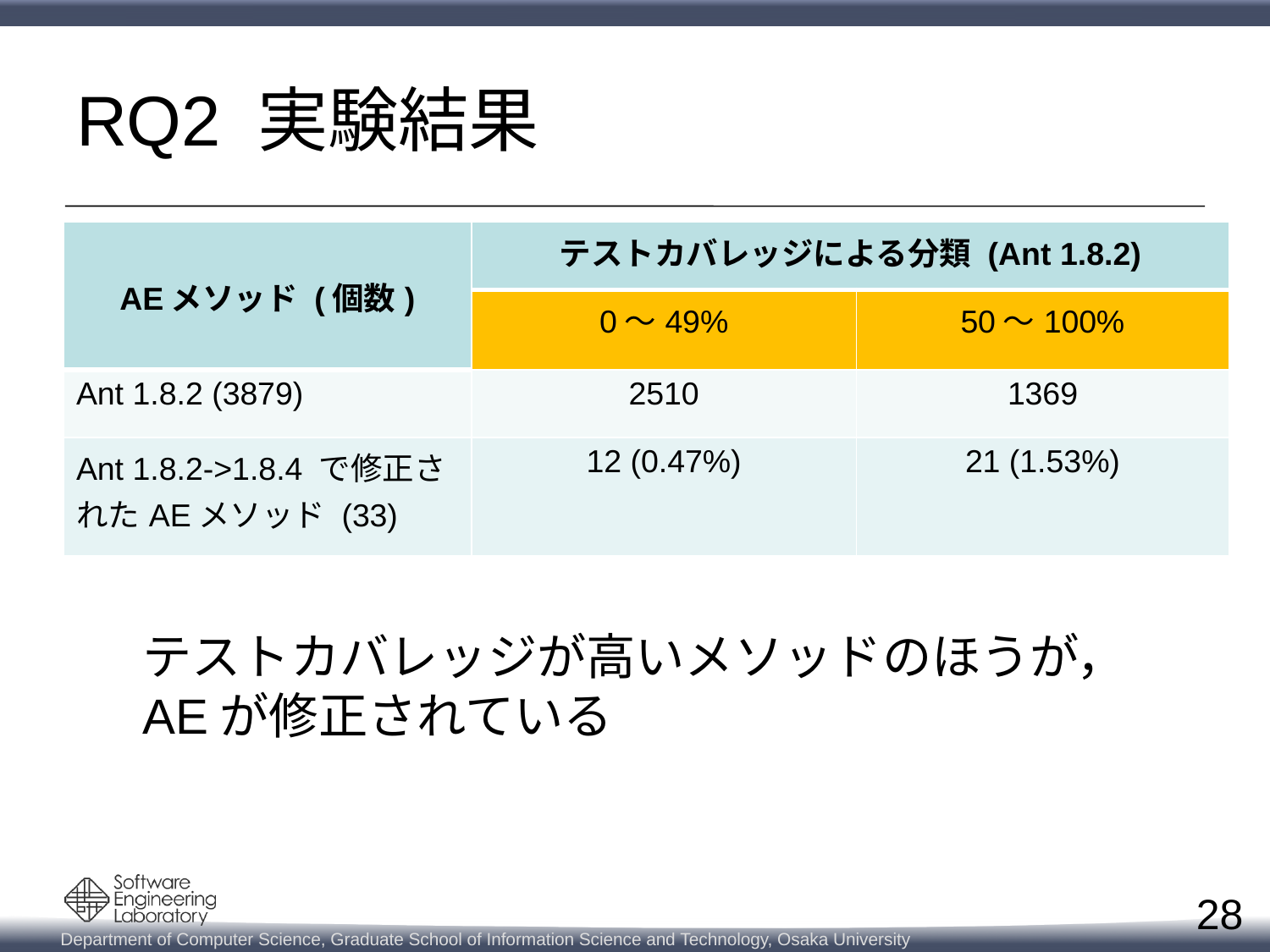

# RQ2 実験結果
| AEメソッド (個数) | テストカバレッジによる分類 (Ant 1.8.2) |  |
| --- | --- | --- |
|  | 0～49% | 50～100% |
| Ant 1.8.2 (3879) | 2510 | 1369 |
| Ant 1.8.2->1.8.4 で修正されたAEメソッド (33) | 12 (0.47%) | 21 (1.53%) |
テストカバレッジが高いメソッドのほうが，
AEが修正されている
28